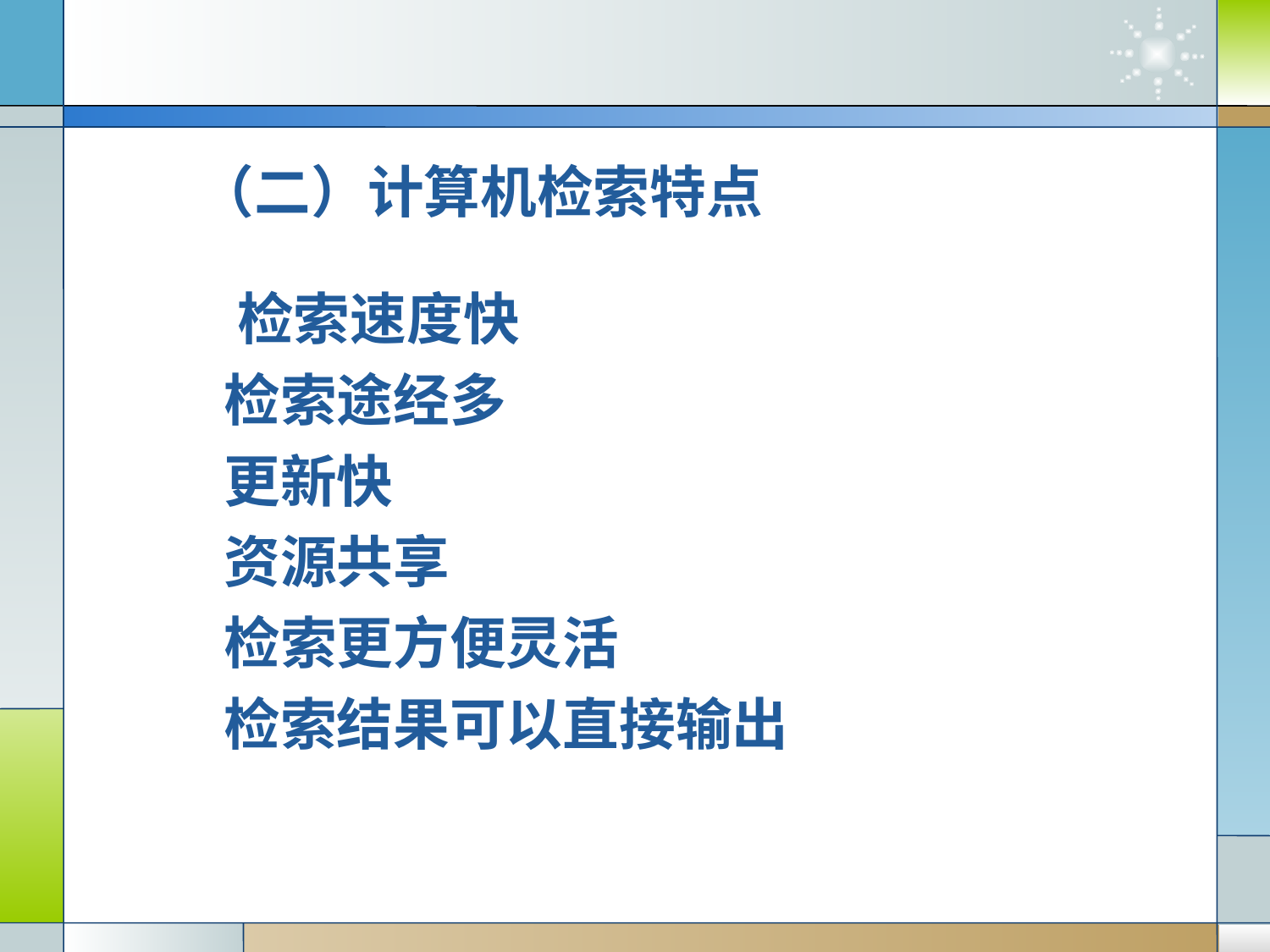

（二）计算机检索特点
  检索速度快
  检索途经多
  更新快
  资源共享
  检索更方便灵活
  检索结果可以直接输出